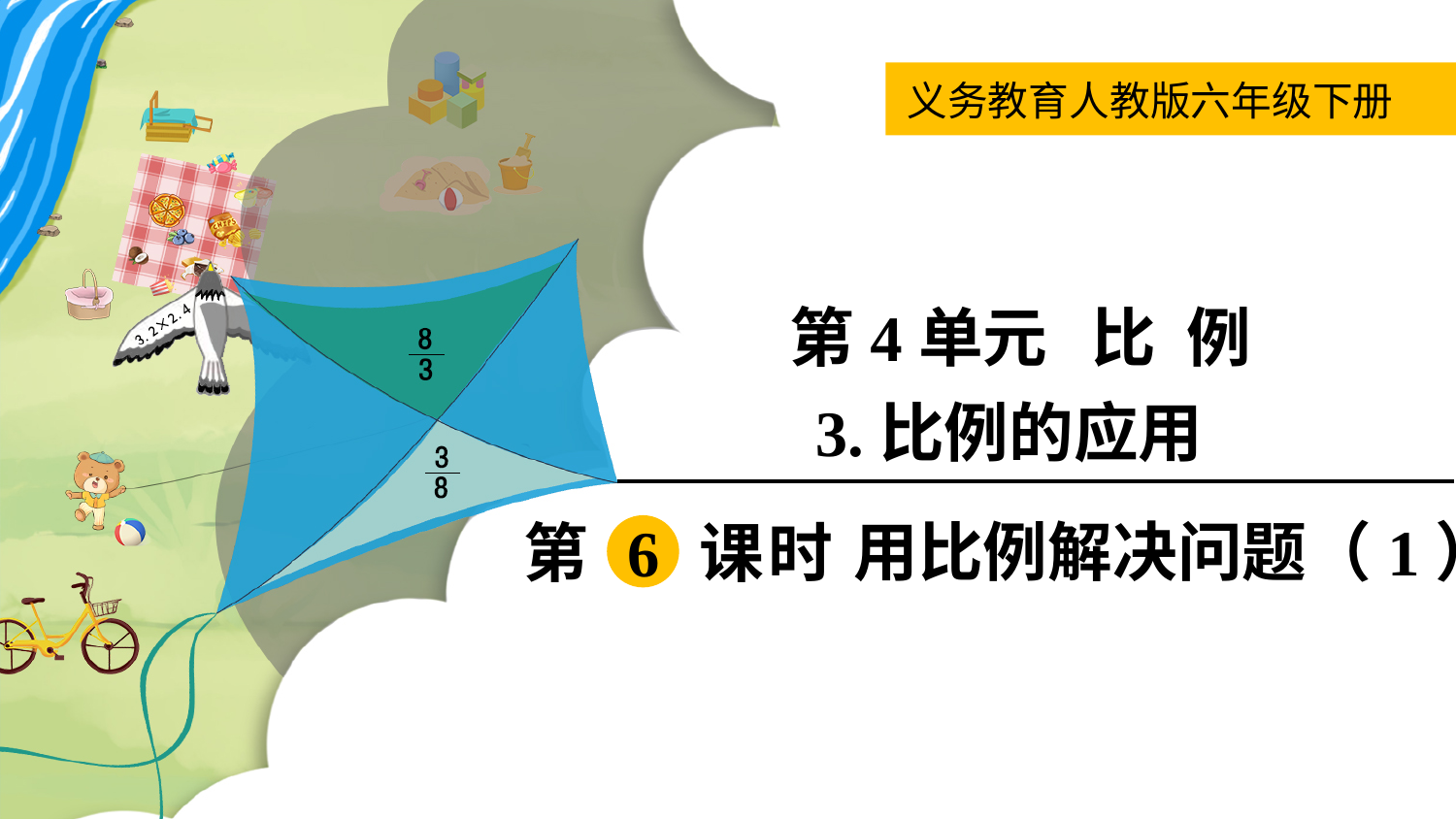

义务教育人教版六年级下册
第4单元   比  例
3.比例的应用
用比例解决问题（1）
第 6 课时